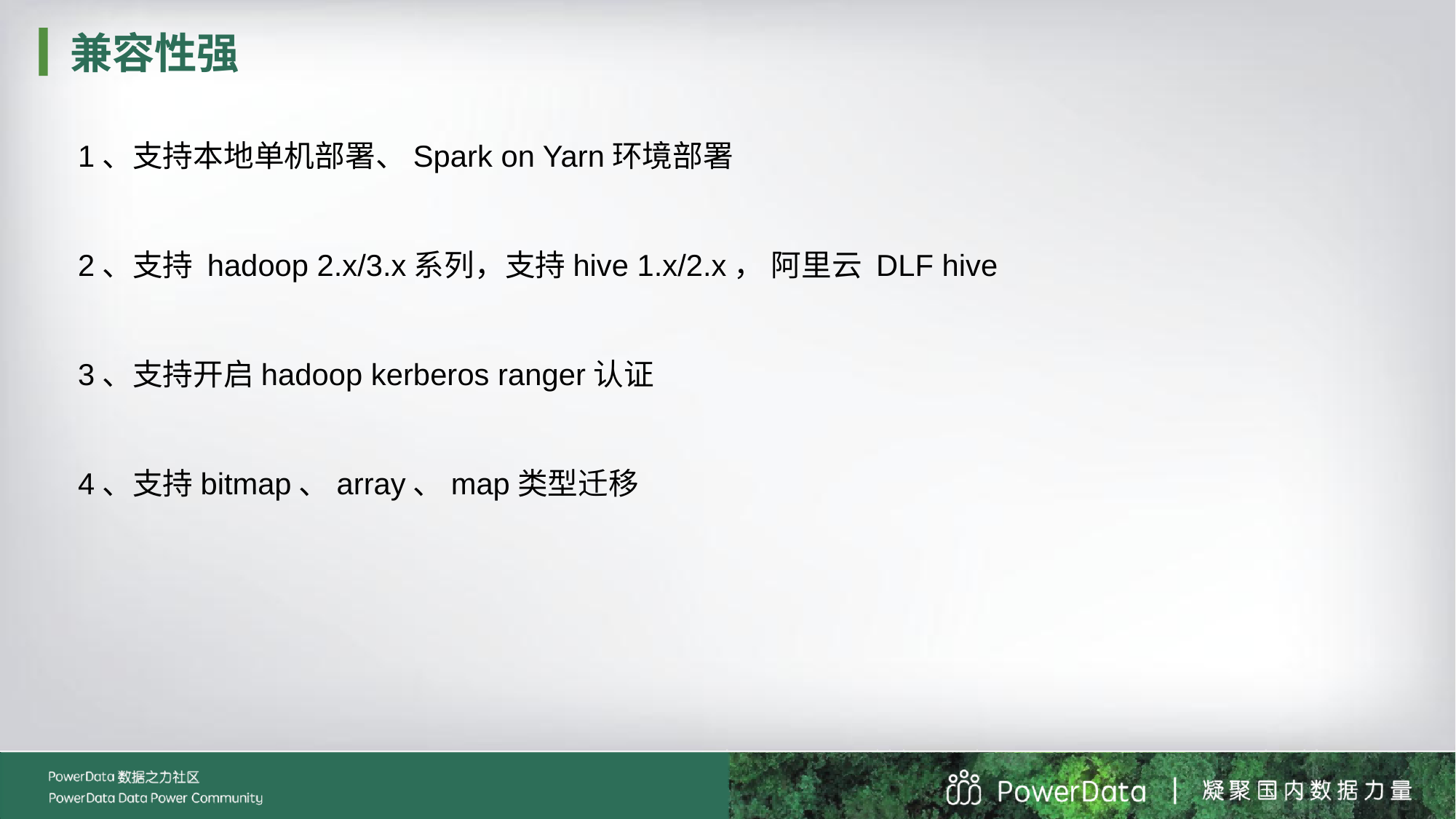

兼容性强

1、支持本地单机部署、Spark on Yarn环境部署

2、支持 hadoop 2.x/3.x系列，支持hive 1.x/2.x， 阿里云 DLF hive

3、支持开启hadoop kerberos ranger认证

4、支持bitmap、array、map类型迁移